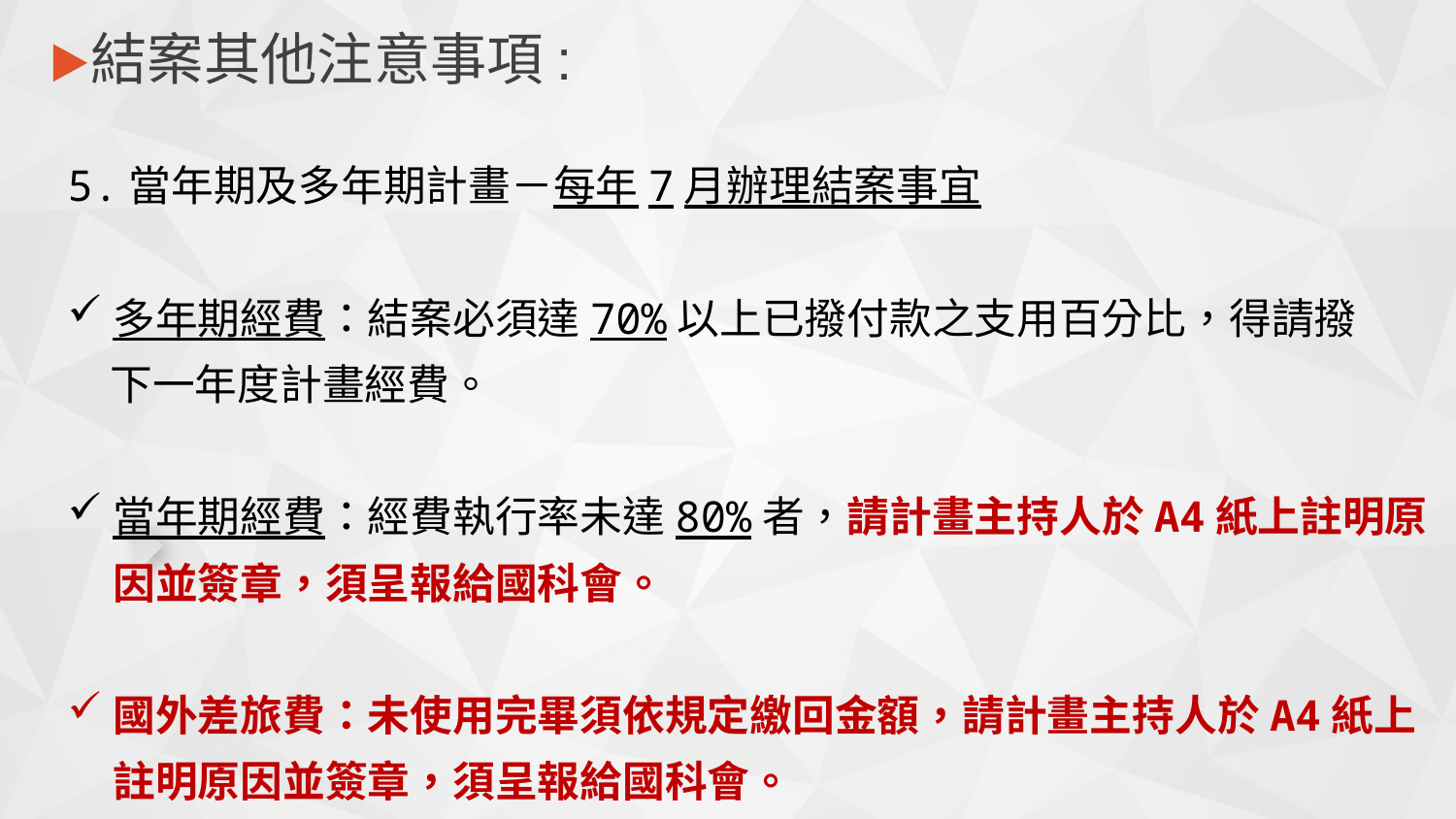

結案其他注意事項:

5.當年期及多年期計畫－每年7月辦理結案事宜

多年期經費：結案必須達70%以上已撥付款之支用百分比，得請撥
　下一年度計畫經費。

當年期經費：經費執行率未達80%者，請計畫主持人於A4紙上註明原因並簽章，須呈報給國科會。

國外差旅費：未使用完畢須依規定繳回金額，請計畫主持人於A4紙上註明原因並簽章，須呈報給國科會。